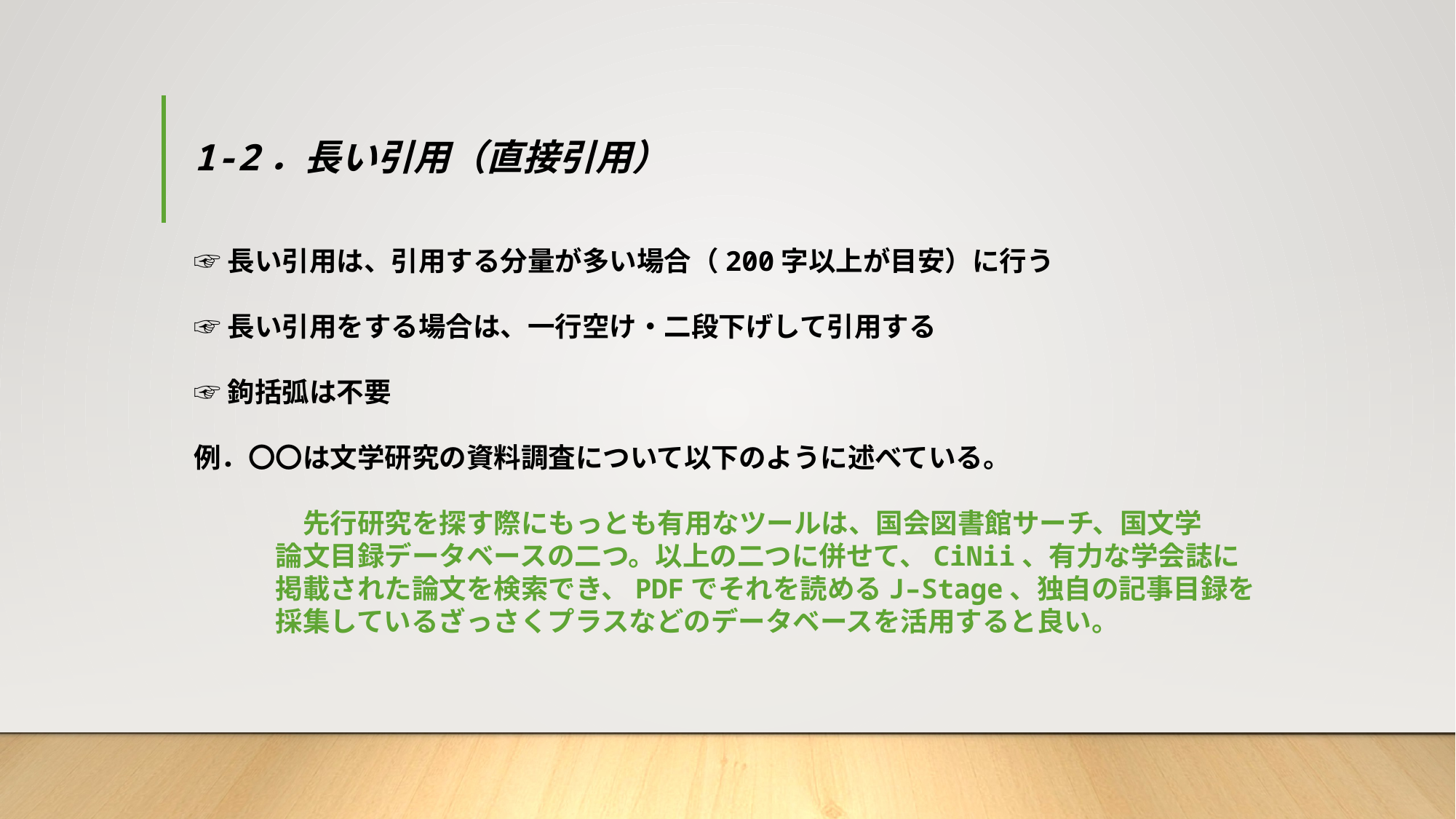

# 1-2．長い引用（直接引用）
☞長い引用は、引用する分量が多い場合（200字以上が目安）に行う

☞長い引用をする場合は、一行空け・二段下げして引用する

☞鉤括弧は不要

例．〇〇は文学研究の資料調査について以下のように述べている。

　　　　先行研究を探す際にもっとも有用なツールは、国会図書館サーチ、国文学
　　　論文目録データベースの二つ。以上の二つに併せて、CiNii、有力な学会誌に
　　　掲載された論文を検索でき、PDFでそれを読めるJ–Stage、独自の記事目録を
　　　採集しているざっさくプラスなどのデータベースを活用すると良い。